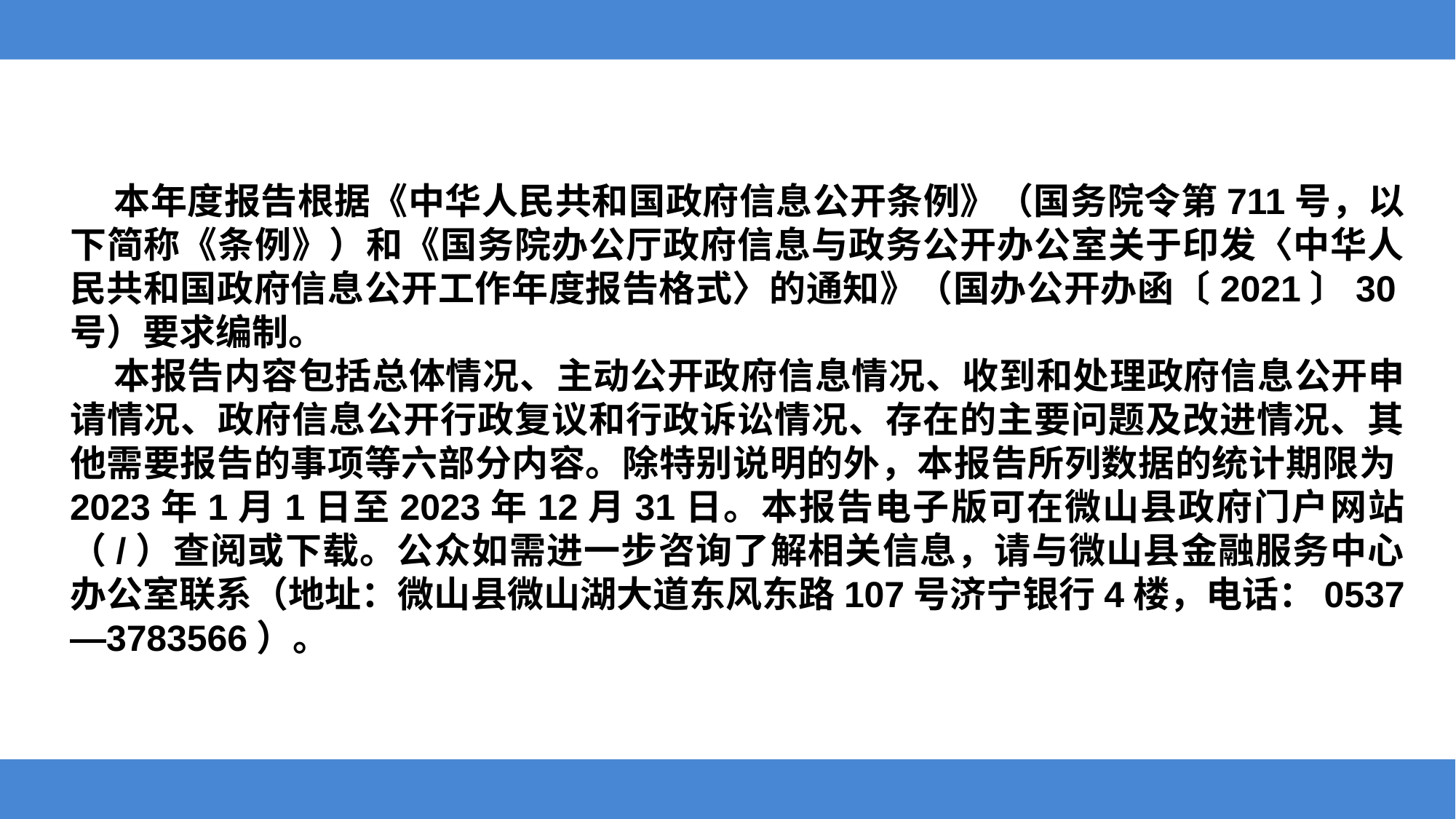

本年度报告根据《中华人民共和国政府信息公开条例》（国务院令第711号，以下简称《条例》）和《国务院办公厅政府信息与政务公开办公室关于印发〈中华人民共和国政府信息公开工作年度报告格式〉的通知》（国办公开办函〔2021〕30号）要求编制。
    本报告内容包括总体情况、主动公开政府信息情况、收到和处理政府信息公开申请情况、政府信息公开行政复议和行政诉讼情况、存在的主要问题及改进情况、其他需要报告的事项等六部分内容。除特别说明的外，本报告所列数据的统计期限为2023年1月1日至2023年12月31日。本报告电子版可在微山县政府门户网站（/）查阅或下载。公众如需进一步咨询了解相关信息，请与微山县金融服务中心办公室联系（地址：微山县微山湖大道东风东路107号济宁银行4楼，电话：0537—3783566）。